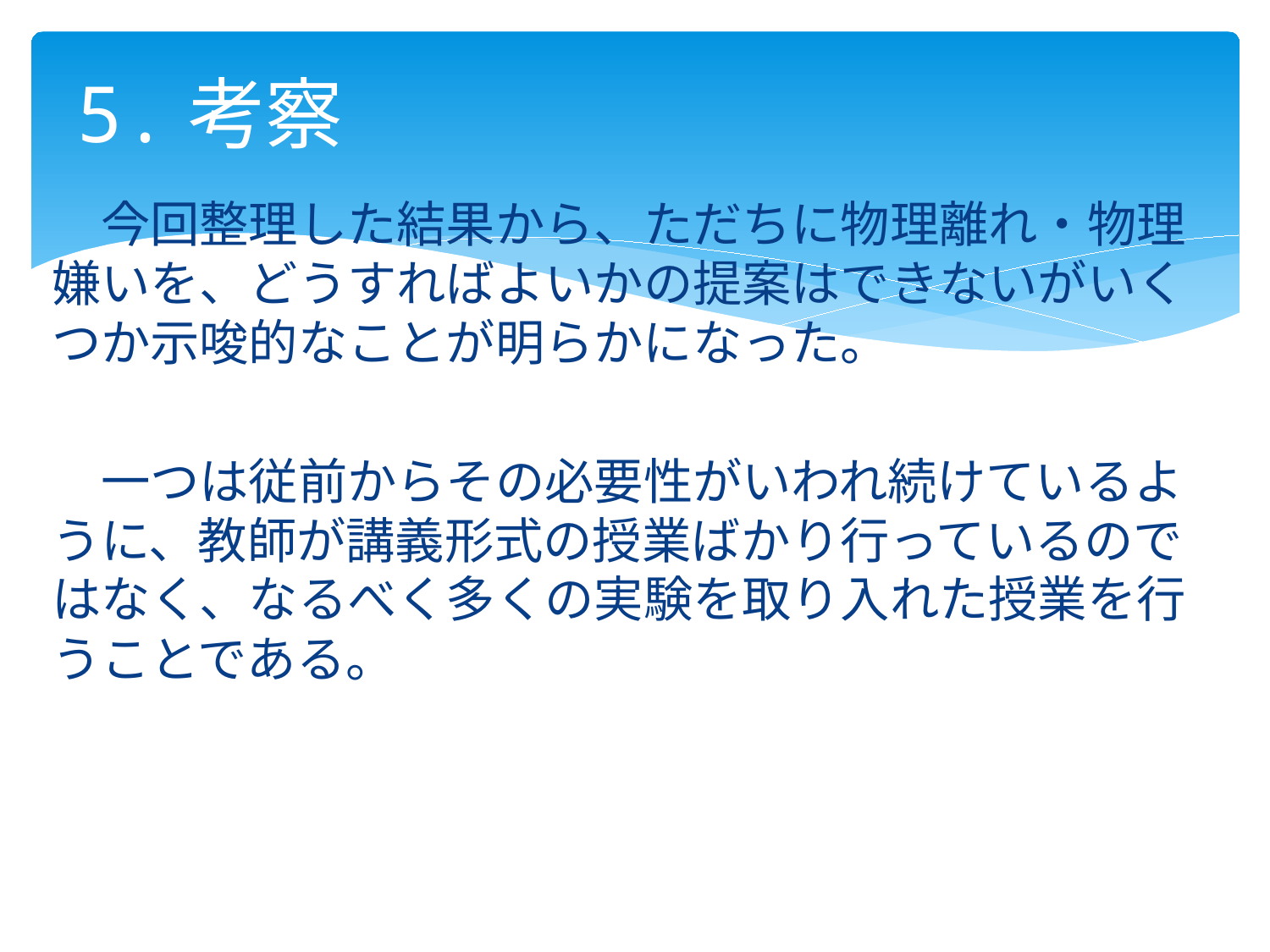

# 5.考察

　今回整理した結果から、ただちに物理離れ・物理嫌いを、どうすればよいかの提案はできないがいくつか示唆的なことが明らかになった。

　一つは従前からその必要性がいわれ続けているように、教師が講義形式の授業ばかり行っているのではなく、なるべく多くの実験を取り入れた授業を行うことである。